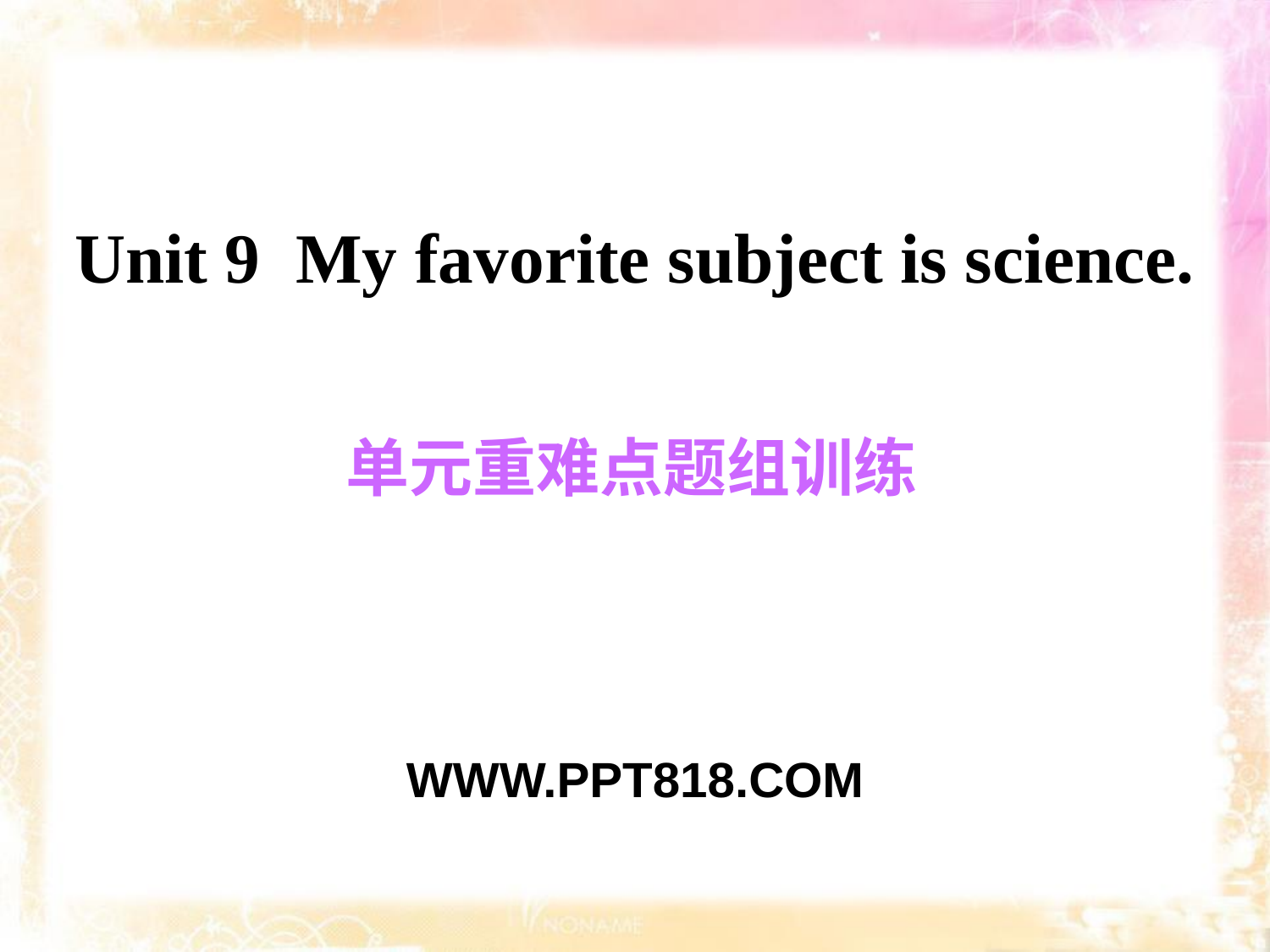

Unit 9  My favorite subject is science.
单元重难点题组训练
WWW.PPT818.COM